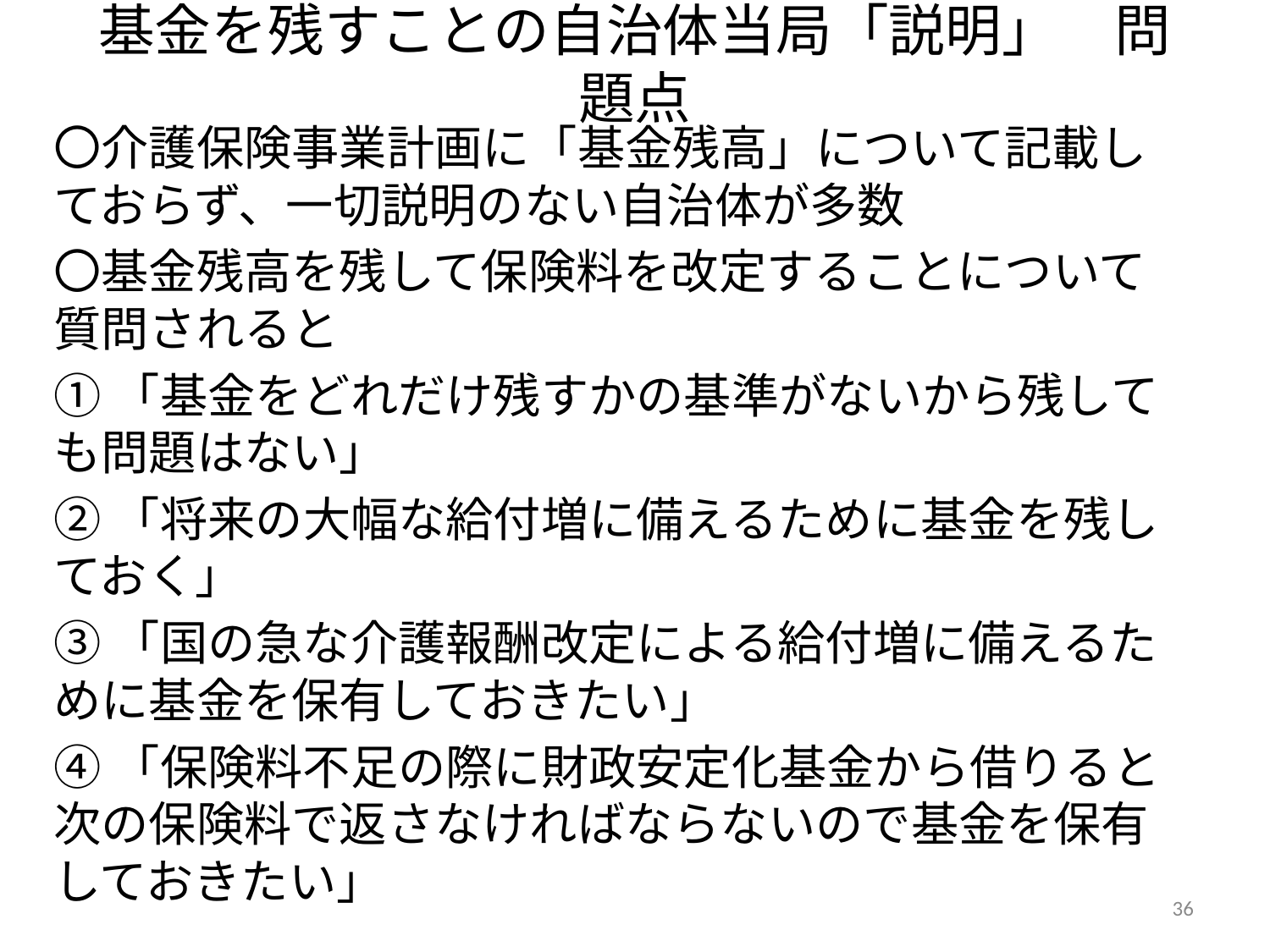

# 基金を残すことの自治体当局「説明」　問題点
〇介護保険事業計画に「基金残高」について記載しておらず、一切説明のない自治体が多数
〇基金残高を残して保険料を改定することについて質問されると
①「基金をどれだけ残すかの基準がないから残しても問題はない」
②「将来の大幅な給付増に備えるために基金を残しておく」
③「国の急な介護報酬改定による給付増に備えるために基金を保有しておきたい」
④「保険料不足の際に財政安定化基金から借りると次の保険料で返さなければならないので基金を保有しておきたい」
36